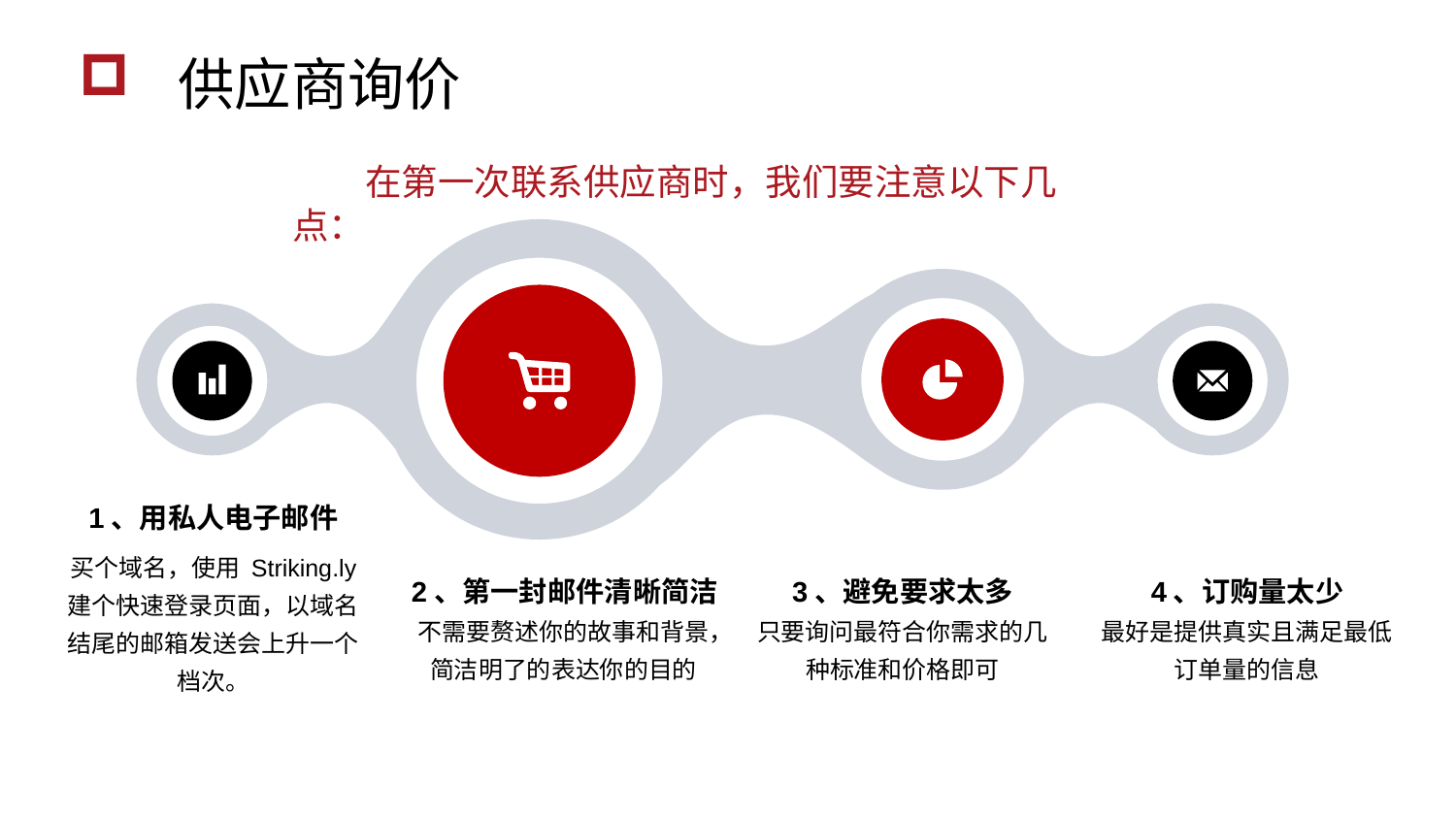

供应商询价
在第一次联系供应商时，我们要注意以下几点：

1、用私人电子邮件

3、避免要求太多
4、订购量太少
2、第一封邮件清晰简洁
买个域名，使用 Striking.ly 建个快速登录页面，以域名结尾的邮箱发送会上升一个档次。

不需要赘述你的故事和背景，简洁明了的表达你的目的
只要询问最符合你需求的几种标准和价格即可
最好是提供真实且满足最低订单量的信息